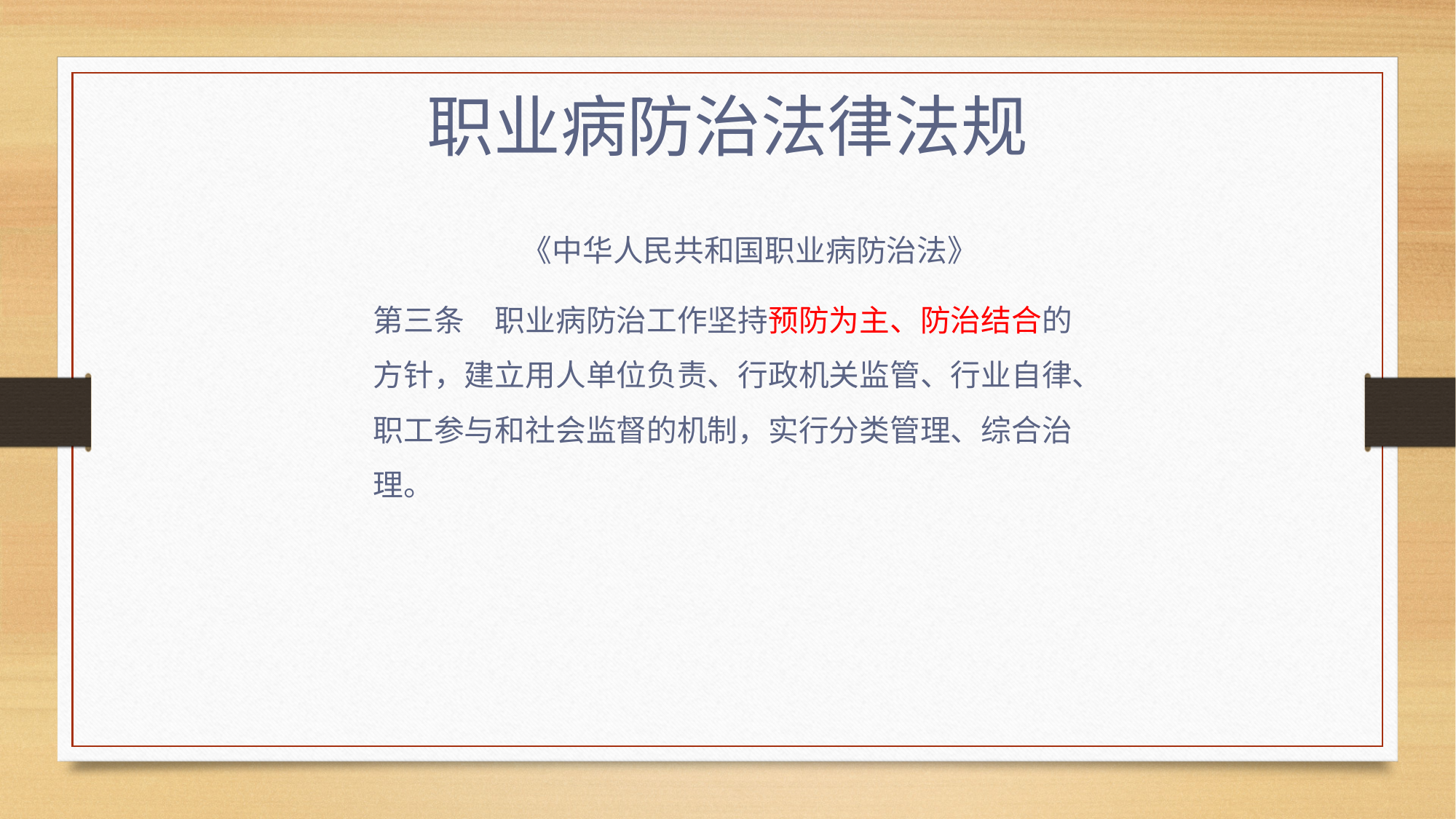

职业病防治法律法规

                     《中华人民共和国职业病防治法》
第三条　职业病防治工作坚持预防为主、防治结合的方针，建立用人单位负责、行政机关监管、行业自律、职工参与和社会监督的机制，实行分类管理、综合治理。